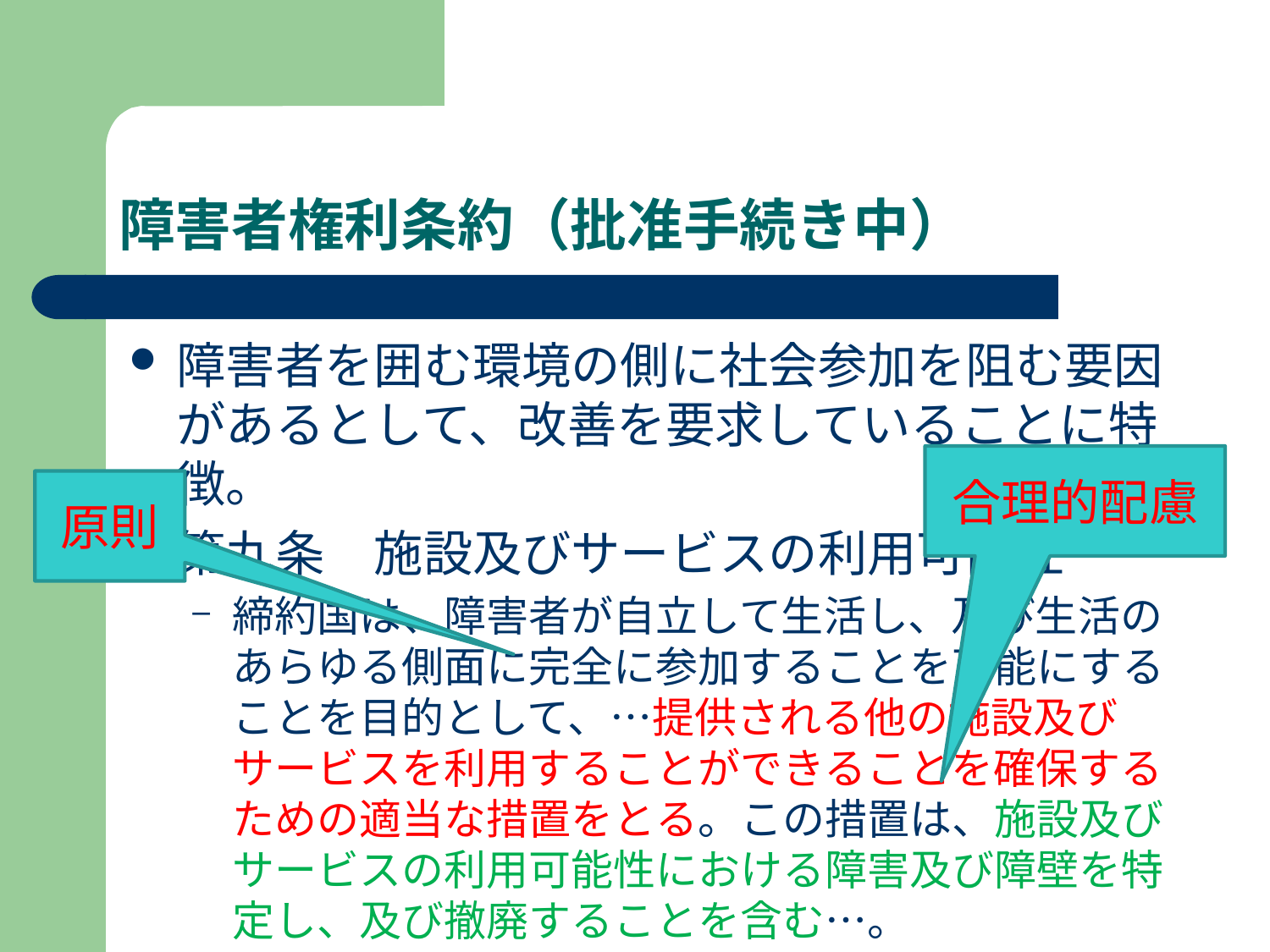

# 障害者権利条約（批准手続き中）
障害者を囲む環境の側に社会参加を阻む要因があるとして、改善を要求していることに特徴。
第九条　施設及びサービスの利用可能性
締約国は、障害者が自立して生活し、及び生活のあらゆる側面に完全に参加することを可能にすることを目的として、…提供される他の施設及びサービスを利用することができることを確保するための適当な措置をとる。この措置は、施設及びサービスの利用可能性における障害及び障壁を特定し、及び撤廃することを含む…。
合理的配慮
原則